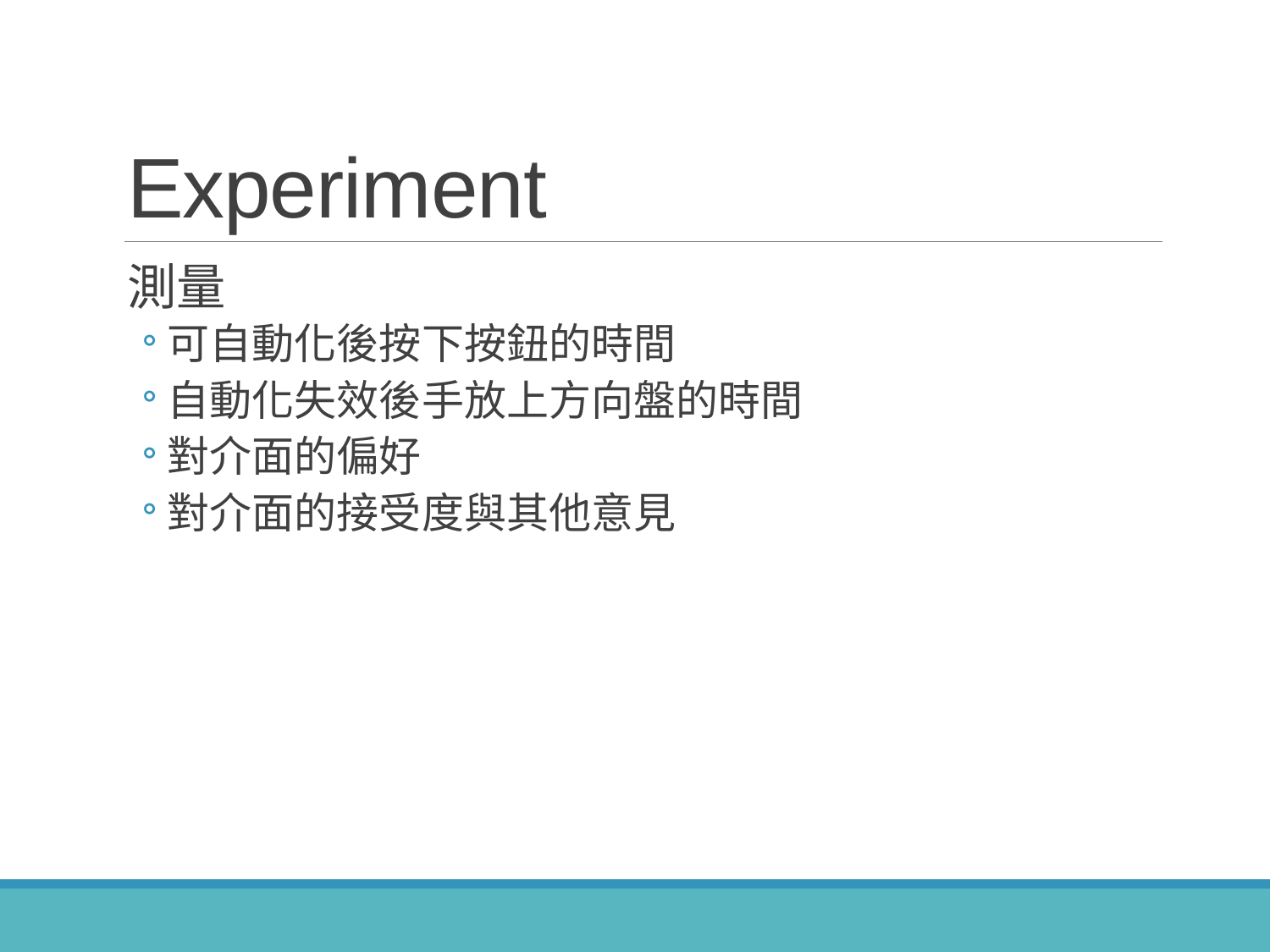

# Experiment
測量
可自動化後按下按鈕的時間
自動化失效後手放上方向盤的時間
對介面的偏好
對介面的接受度與其他意見